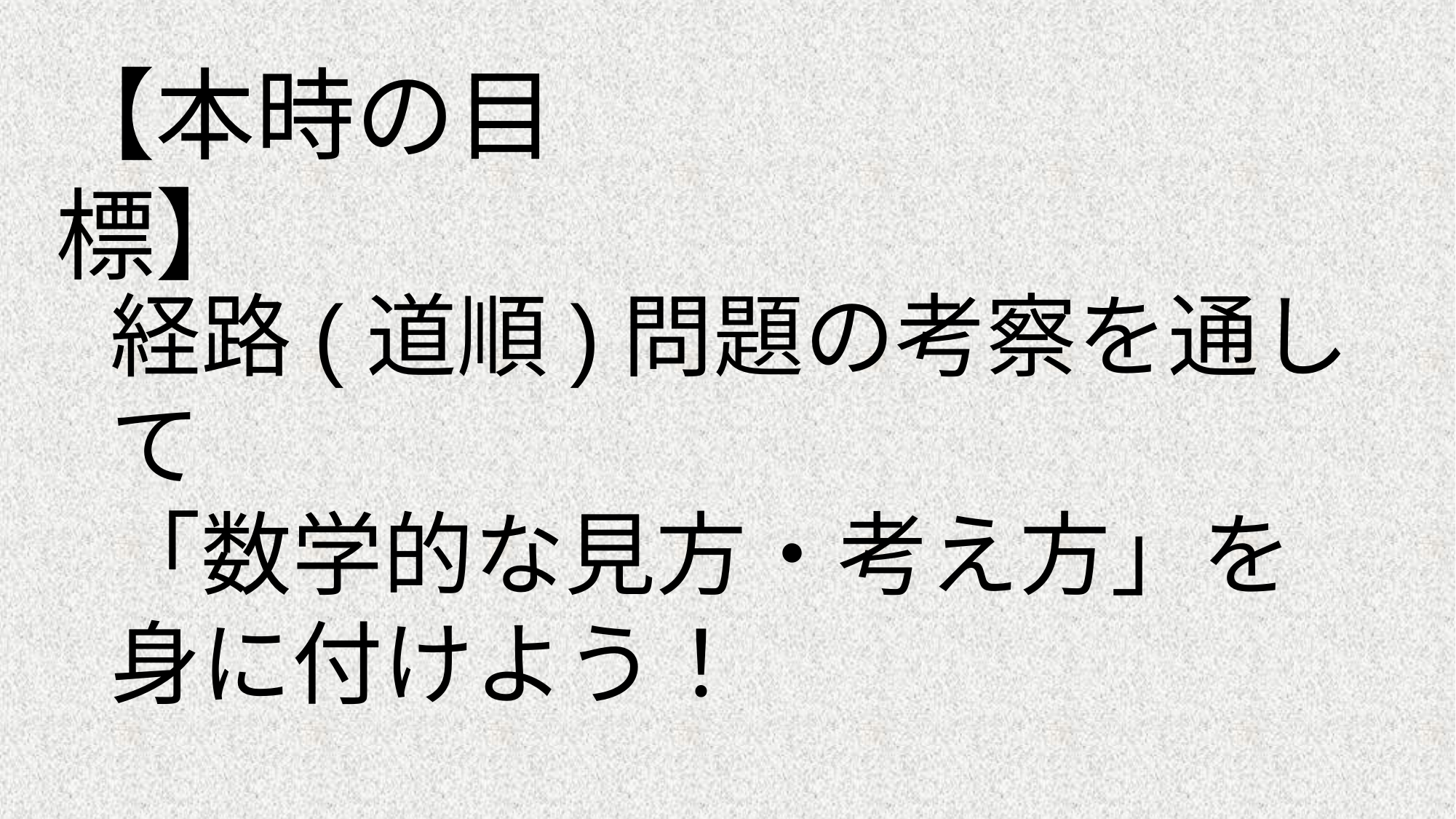

【本時の目標】
経路(道順)問題の考察を通して
「数学的な見方・考え方」を身に付けよう！